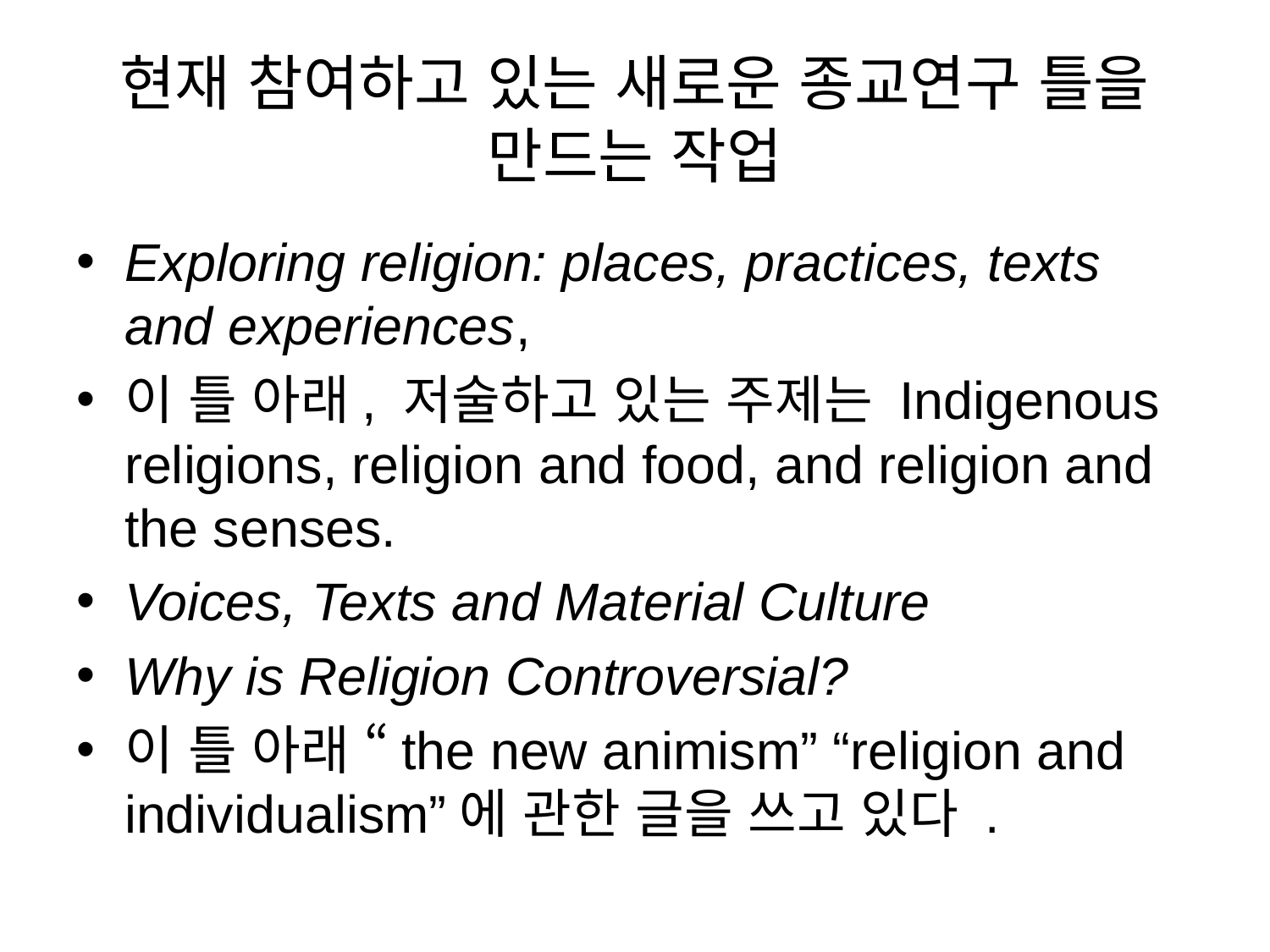

# 현재 참여하고 있는 새로운 종교연구 틀을 만드는 작업
Exploring religion: places, practices, texts and experiences,
이 틀 아래, 저술하고 있는 주제는 Indigenous religions, religion and food, and religion and the senses.
Voices, Texts and Material Culture
Why is Religion Controversial?
이 틀 아래 “the new animism” “religion and individualism”에 관한 글을 쓰고 있다 .